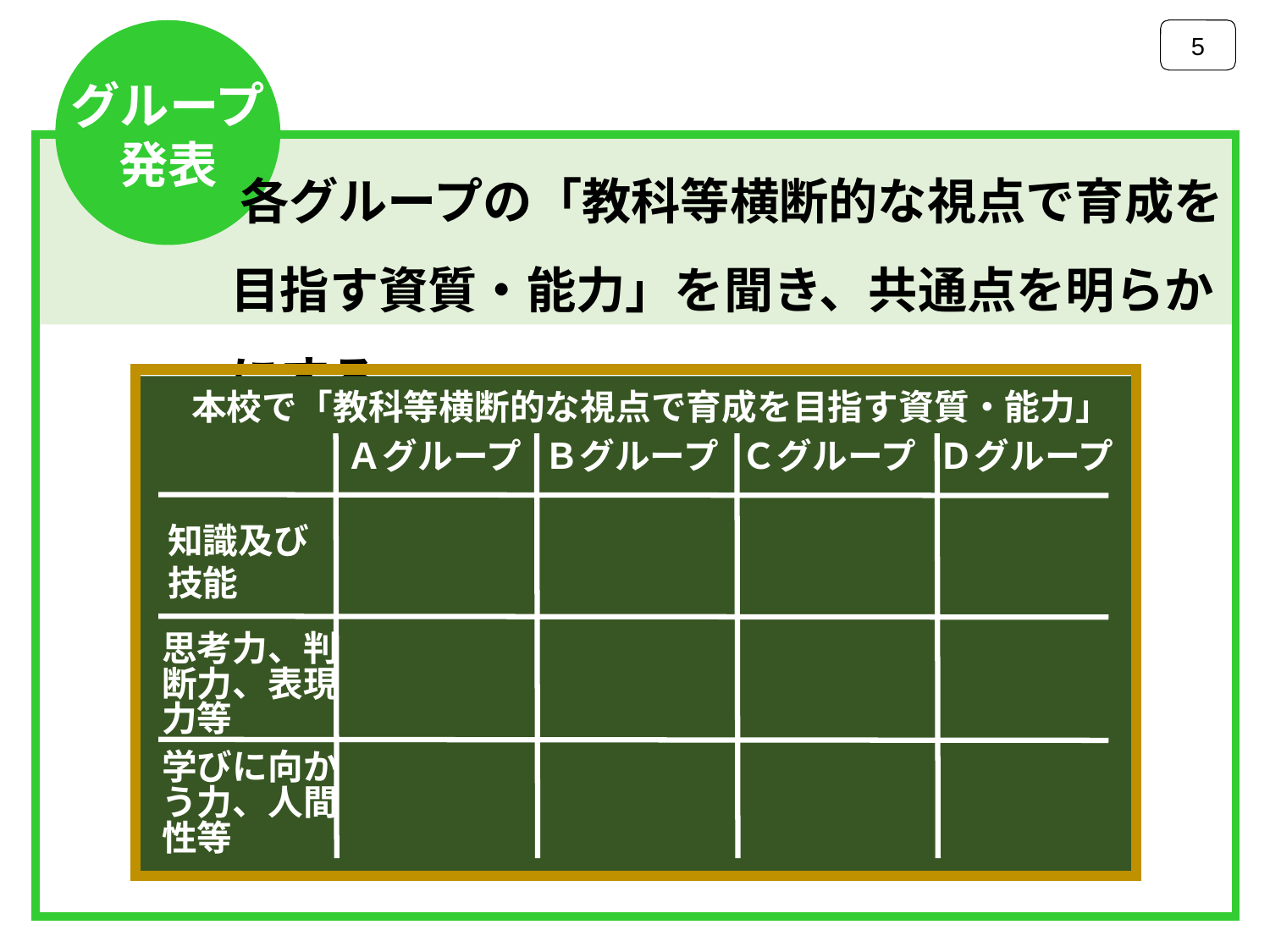

5
グループ
発表

各グループの「教科等横断的な視点で育成を
目指す資質・能力」を聞き、共通点を明らかにする

本校で「教科等横断的な視点で育成を目指す資質・能力」
Ａグループ
Ｂグループ
Ｃグループ
Ｄグループ
知識及び
技能
思考力、判断力、表現力等
学びに向かう力、人間性等